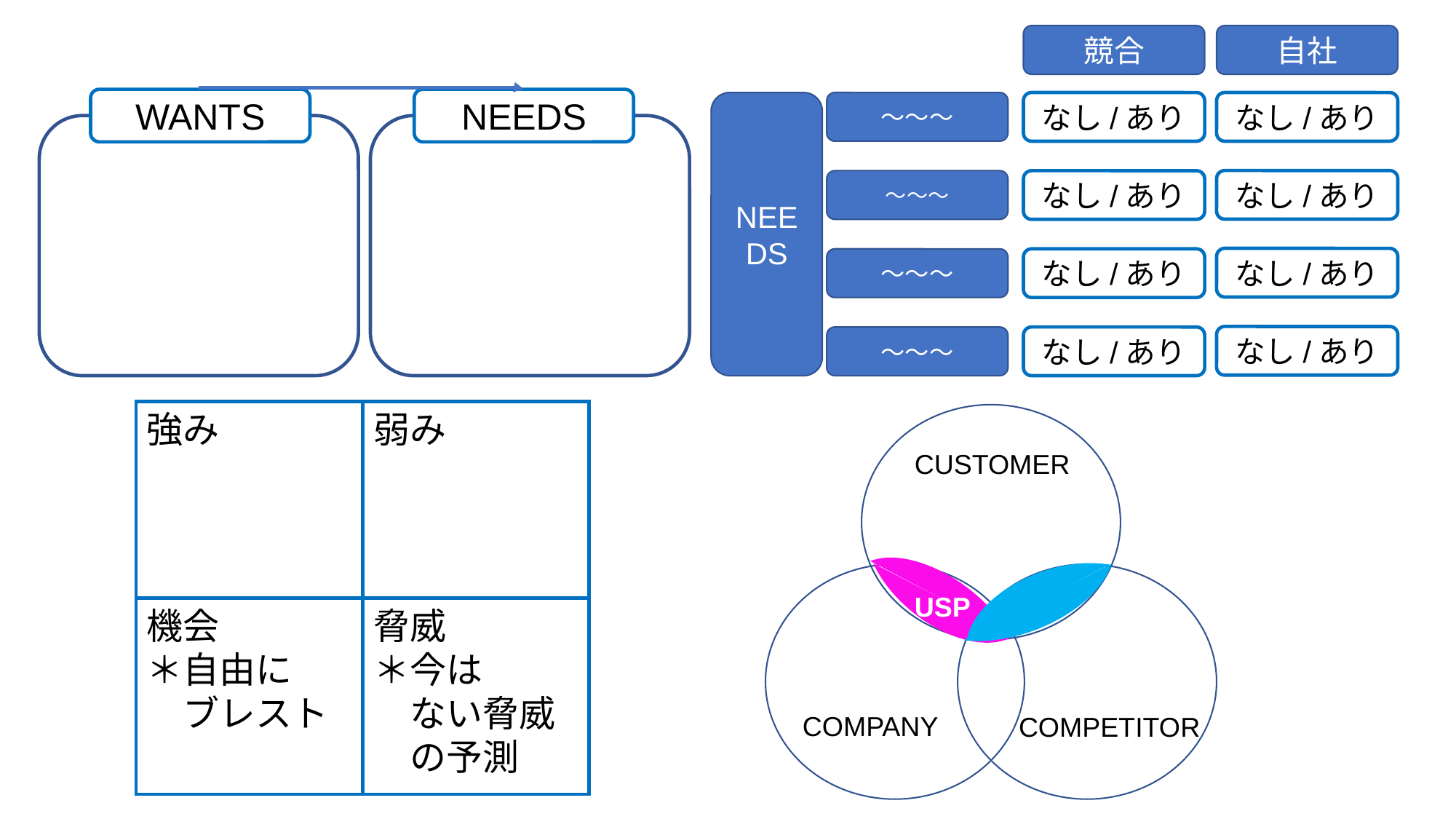

競合
自社
NEEDS
なし/あり
なし/あり
～～～
なし/あり
なし/あり
～～～
なし/あり
なし/あり
～～～
なし/あり
なし/あり
～～～
WANTS
NEEDS

強み

弱み

機会
＊自由に
　ブレスト
脅威
＊今は
　ない脅威
　の予測

CUSTOMER

USP

COMPANY
COMPETITOR